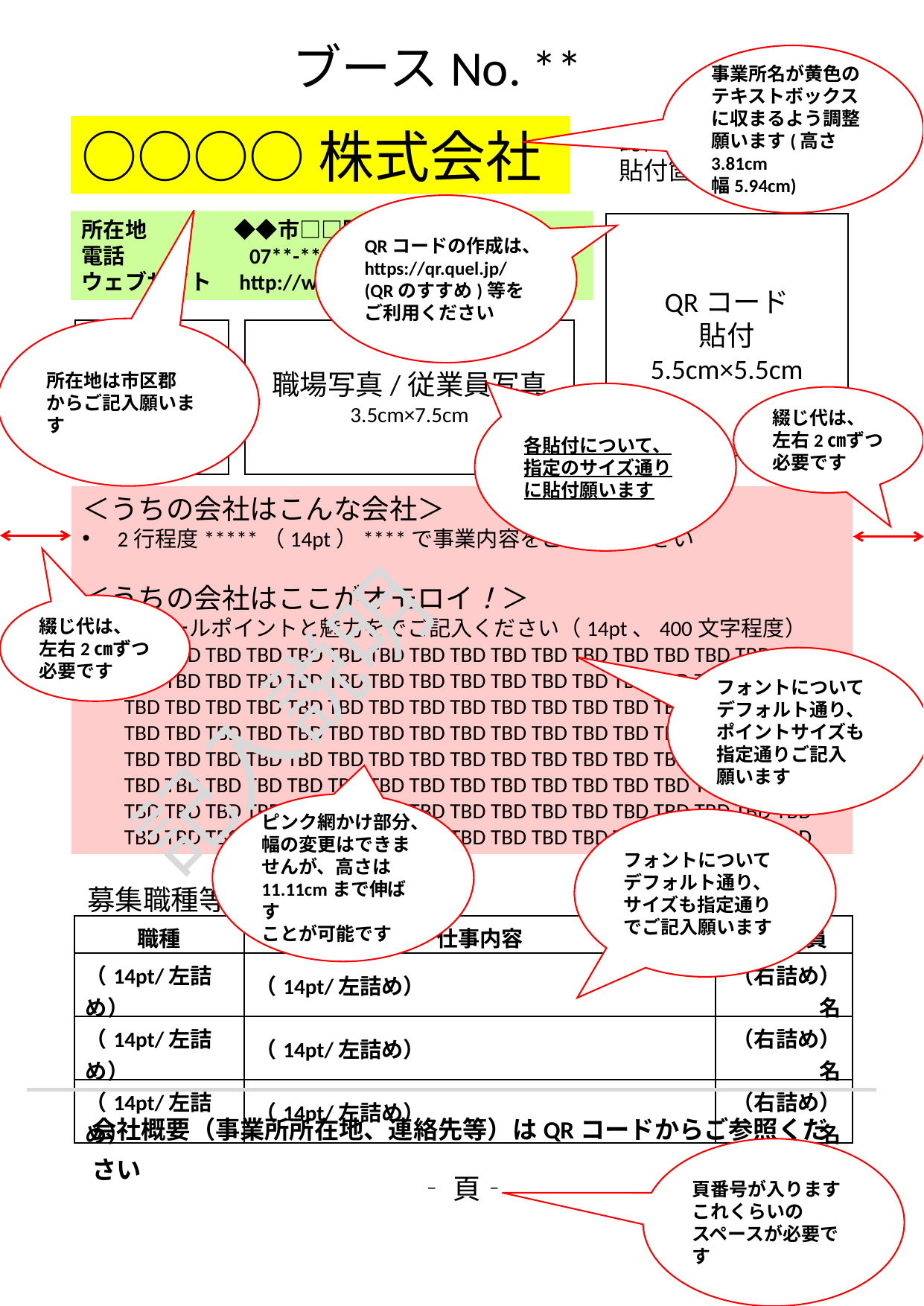

ブースNo. **
事業所名が黄色のテキストボックスに収まるよう調整願います(高さ3.81cm
幅5.94cm)
○○○○株式会社
認証・認定マーク
貼付箇所
QRコードの作成は、
https://qr.quel.jp/
(QRのすすめ)等を
ご利用ください
所在地　　　　◆◆市□□町✕✕・・・・・・・・
電話　　　  　　07**-***-****
ウェブサイト　http://www.**************
QRコード
貼付
5.5cm×5.5cm
所在地は市区郡
からご記入願います
職場写真/従業員写真
3.5cm×7.5cm
製品写真
3.5cm×3.5cm
各貼付について、
指定のサイズ通りに貼付願います
綴じ代は、
左右2㎝ずつ必要です
＜うちの会社はこんな会社＞
2行程度*****（14pt）****で事業内容をご記入ください

＜うちの会社はここがオモロイ！＞
アピールポイントと魅力をでご記入ください（14pt、400文字程度）
TBD TBD TBD TBD TBD TBD TBD TBD TBD TBD TBD TBD TBD TBD TBD TBD TBD TBD TBD TBD TBD TBD TBD TBD TBD TBD TBD TBD TBD TBD TBD TBD TBD TBD TBD TBD TBD TBD TBD TBD TBD TBD TBD TBD TBD TBD TBD TBD TBD TBD TBD TBD TBD TBD TBD TBD TBD TBD TBD TBD TBD TBD TBD TBD TBD TBD TBD TBD TBD TBD TBD TBD TBD TBD TBD TBD TBD TBD TBD TBD TBD TBD TBD TBD TBD TBD TBD TBD TBD TBD TBD TBD TBD TBD TBD TBD TBD TBD TBD TBD TBD TBD TBD TBD TBD TBD TBD TBD TBD TBD TBD TBD TBD TBD TBD TBD TBD TBD TBD TBD TBD TBD TBD TBD TBD TBD TBD TBD TBD TBD TBD TBD TBD TBD TBD TBD
記入説明
綴じ代は、
左右2㎝ずつ必要です
フォントについて
デフォルト通り、
ポイントサイズも
指定通りご記入
願います
ピンク網かけ部分、幅の変更はできませんが、高さは11.11cmまで伸ばす
ことが可能です
フォントについて
デフォルト通り、
サイズも指定通りでご記入願います
募集職種等
| 職種 | 仕事内容 | 募集人員 |
| --- | --- | --- |
| （14pt/左詰め） | （14pt/左詰め） | （右詰め）名 |
| （14pt/左詰め） | （14pt/左詰め） | （右詰め）名 |
| （14pt/左詰め） | （14pt/左詰め） | （右詰め）名 |
会社概要（事業所所在地、連絡先等）はQRコードからご参照ください
頁番号が入ります
これくらいの
スペースが必要です
‐頁‐